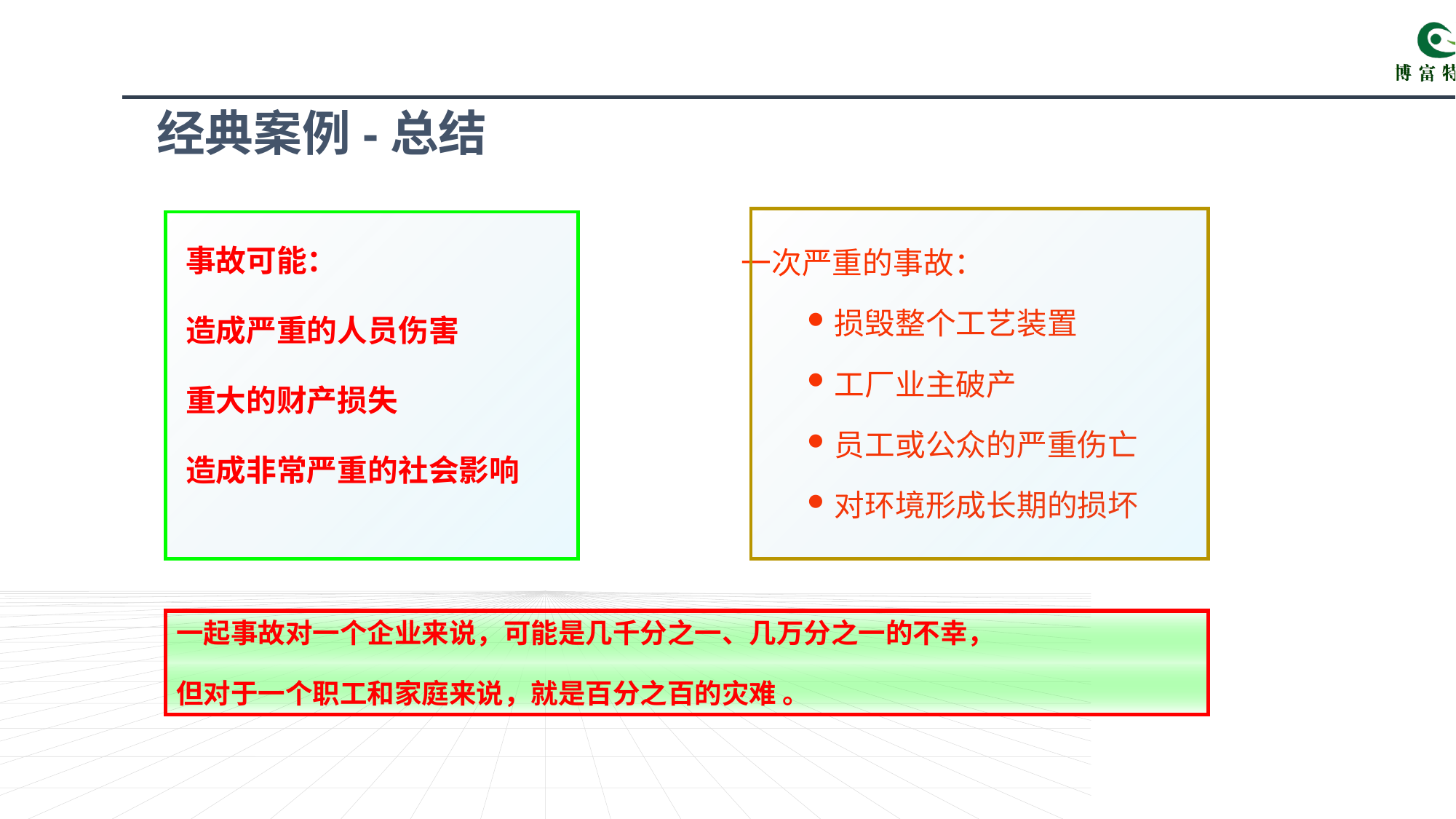

经典案例-总结
       一次严重的事故：
损毁整个工艺装置
工厂业主破产
员工或公众的严重伤亡
对环境形成长期的损坏

事故可能：
造成严重的人员伤害
重大的财产损失
造成非常严重的社会影响

一起事故对一个企业来说，可能是几千分之一、几万分之一的不幸，
但对于一个职工和家庭来说，就是百分之百的灾难 。